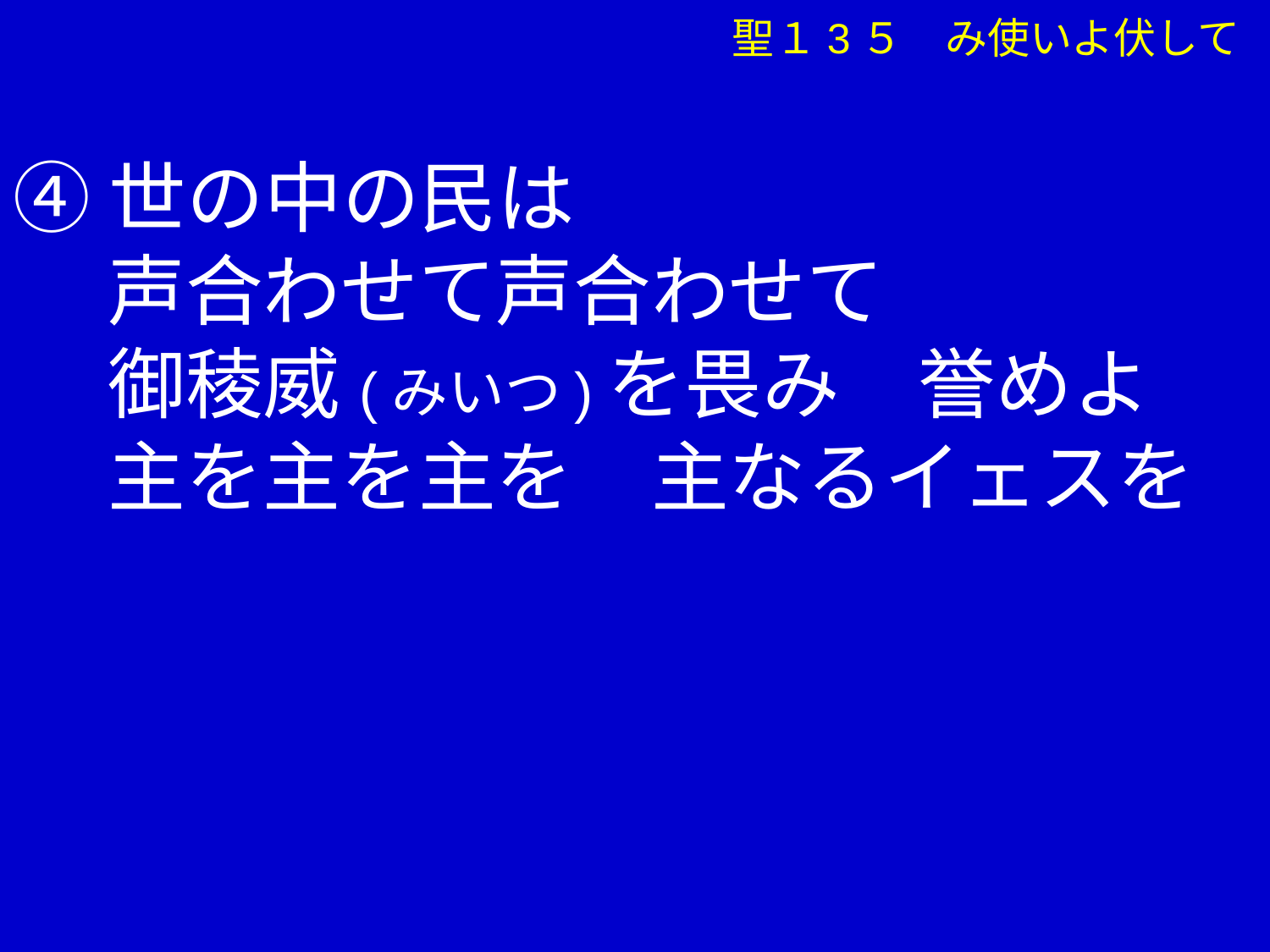

聖１3５　み使いよ伏して

④世の中の民は
　 声合わせて声合わせて
　 御稜威(みいつ)を畏み　誉めよ
　 主を主を主を　主なるイェスを